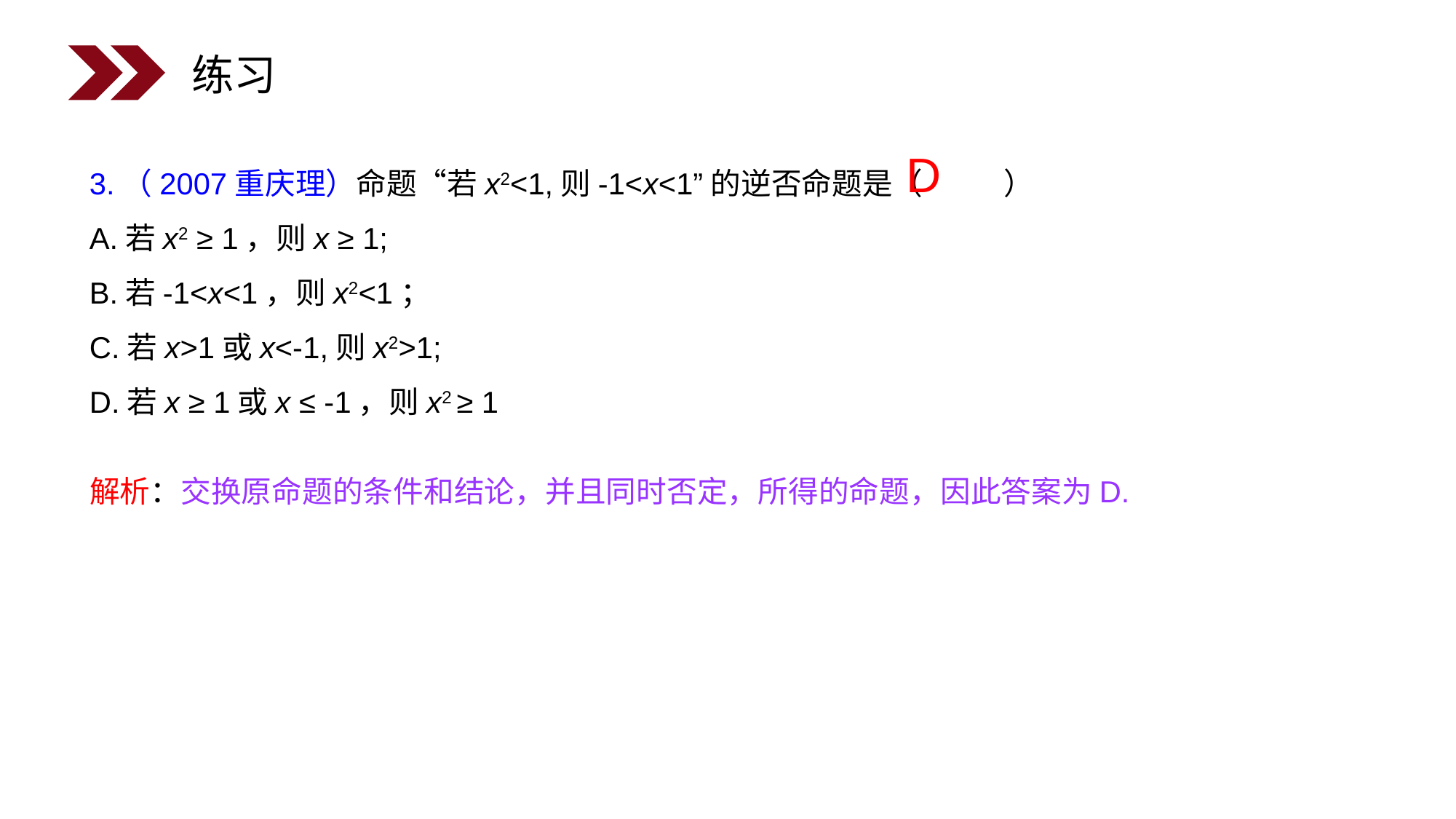

练习
3.（2007重庆理）命题“若x2<1,则-1<x<1”的逆否命题是（            ）
A.若x2 ≥ 1，则x ≥ 1;
B.若-1<x<1，则x2<1；
C.若x>1或x<-1,则x2>1;
D.若x ≥ 1或x ≤ -1，则x2 ≥ 1
D
解析：交换原命题的条件和结论，并且同时否定，所得的命题，因此答案为D.